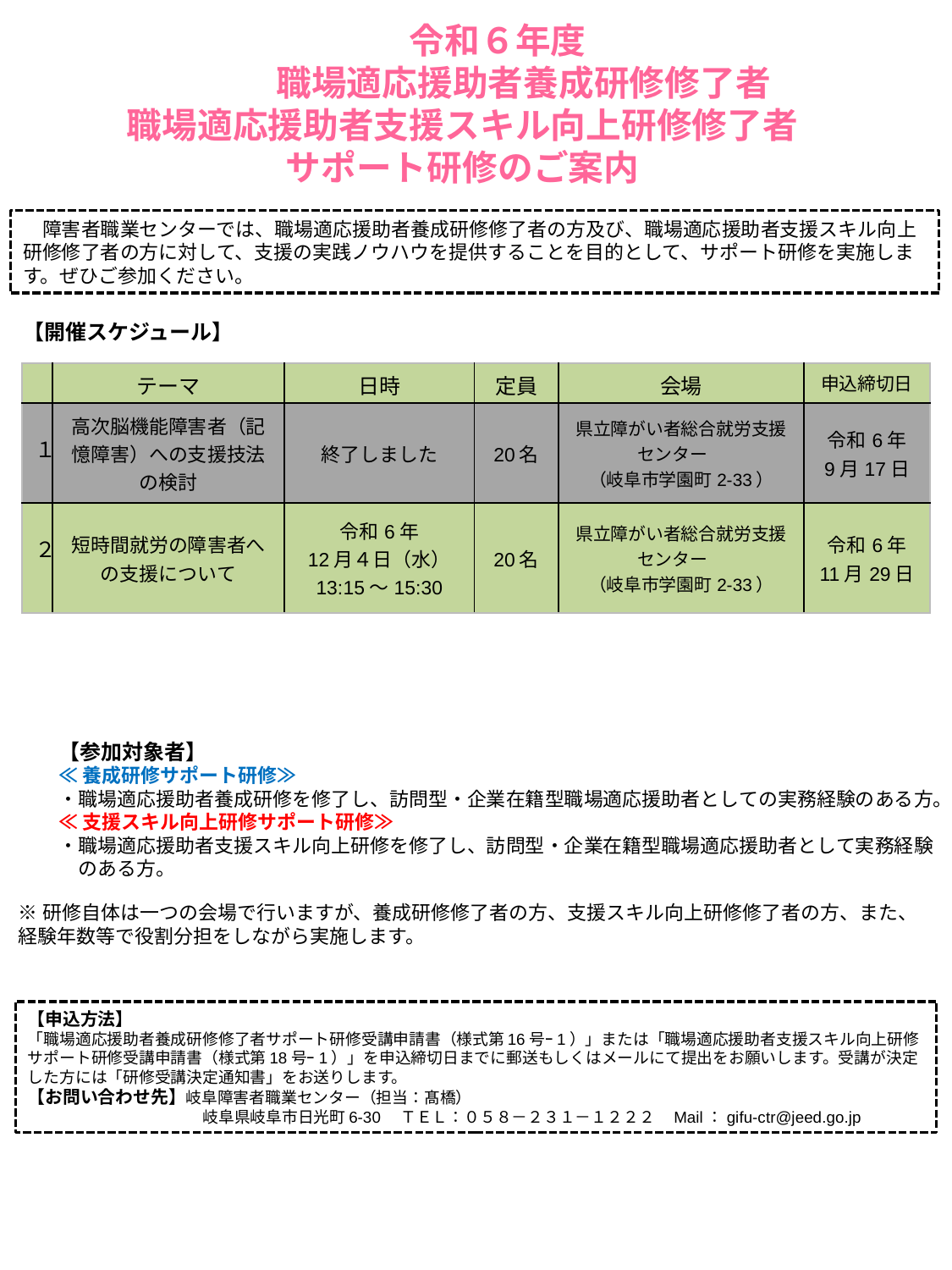

令和６年度
　　　  職場適応援助者養成研修修了者
職場適応援助者支援スキル向上研修修了者
サポート研修のご案内
　障害者職業センターでは、職場適応援助者養成研修修了者の方及び、職場適応援助者支援スキル向上研修修了者の方に対して、支援の実践ノウハウを提供することを目的として、サポート研修を実施します。ぜひご参加ください。
【開催スケジュール】

|  | テーマ | 日時 | 定員 | 会場 | 申込締切日 |
| --- | --- | --- | --- | --- | --- |
| １ | 高次脳機能障害者（記憶障害）への支援技法の検討 | 終了しました | 20名 | 県立障がい者総合就労支援センター　 （岐阜市学園町2-33） | 令和6年 9月17日 |
| ２ | 短時間就労の障害者への支援について | 令和6年 12月４日（水） 13:15～15:30 | 20名 | 県立障がい者総合就労支援センター　 （岐阜市学園町2-33） | 令和6年 11月29日 |
【参加対象者】
≪養成研修サポート研修≫
・職場適応援助者養成研修を修了し、訪問型・企業在籍型職場適応援助者としての実務経験のある方。
≪支援スキル向上研修サポート研修≫
・職場適応援助者支援スキル向上研修を修了し、訪問型・企業在籍型職場適応援助者として実務経験
　のある方。

※研修自体は一つの会場で行いますが、養成研修修了者の方、支援スキル向上研修修了者の方、また、経験年数等で役割分担をしながら実施します。
【申込方法】
「職場適応援助者養成研修修了者サポート研修受講申請書（様式第16号ｰ1）」または「職場適応援助者支援スキル向上研修サポート研修受講申請書（様式第18号ｰ1）」を申込締切日までに郵送もしくはメールにて提出をお願いします。受講が決定した方には「研修受講決定通知書」をお送りします。
【お問い合わせ先】岐阜障害者職業センター（担当：髙橋）
　　　　　　　　　　　岐阜県岐阜市日光町6-30　ＴＥＬ：０５８－２３１－１２２２　Mail：gifu-ctr@jeed.go.jp